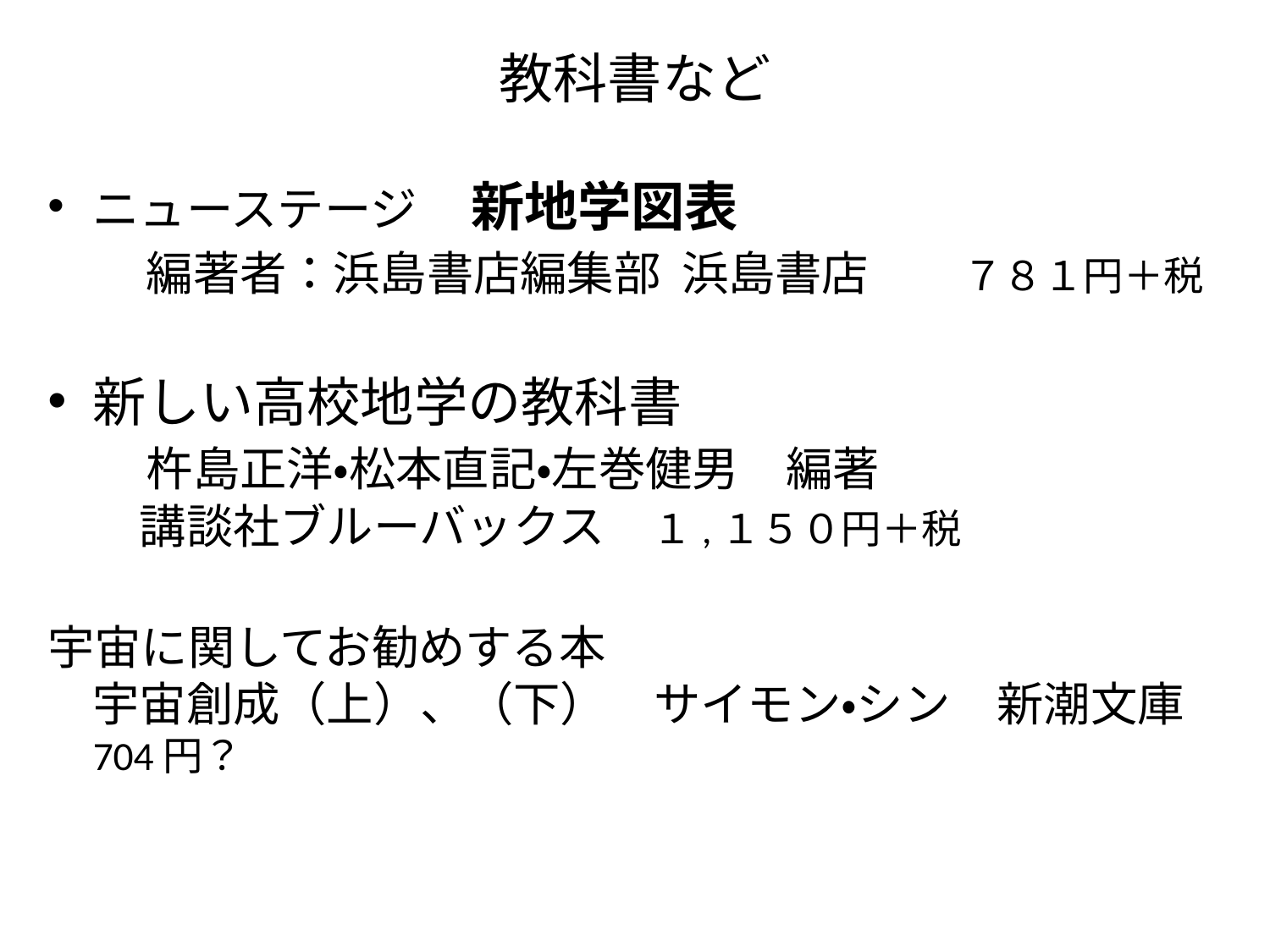

# 教科書など
ニューステージ　新地学図表　　
　編著者：浜島書店編集部  浜島書店　　７８１円＋税
新しい高校地学の教科書
　杵島正洋・松本直記・左巻健男　編著
　講談社ブルーバックス　１,１５０円＋税
宇宙に関してお勧めする本
宇宙創成（上）、（下）　サイモン・シン　新潮文庫　704円？